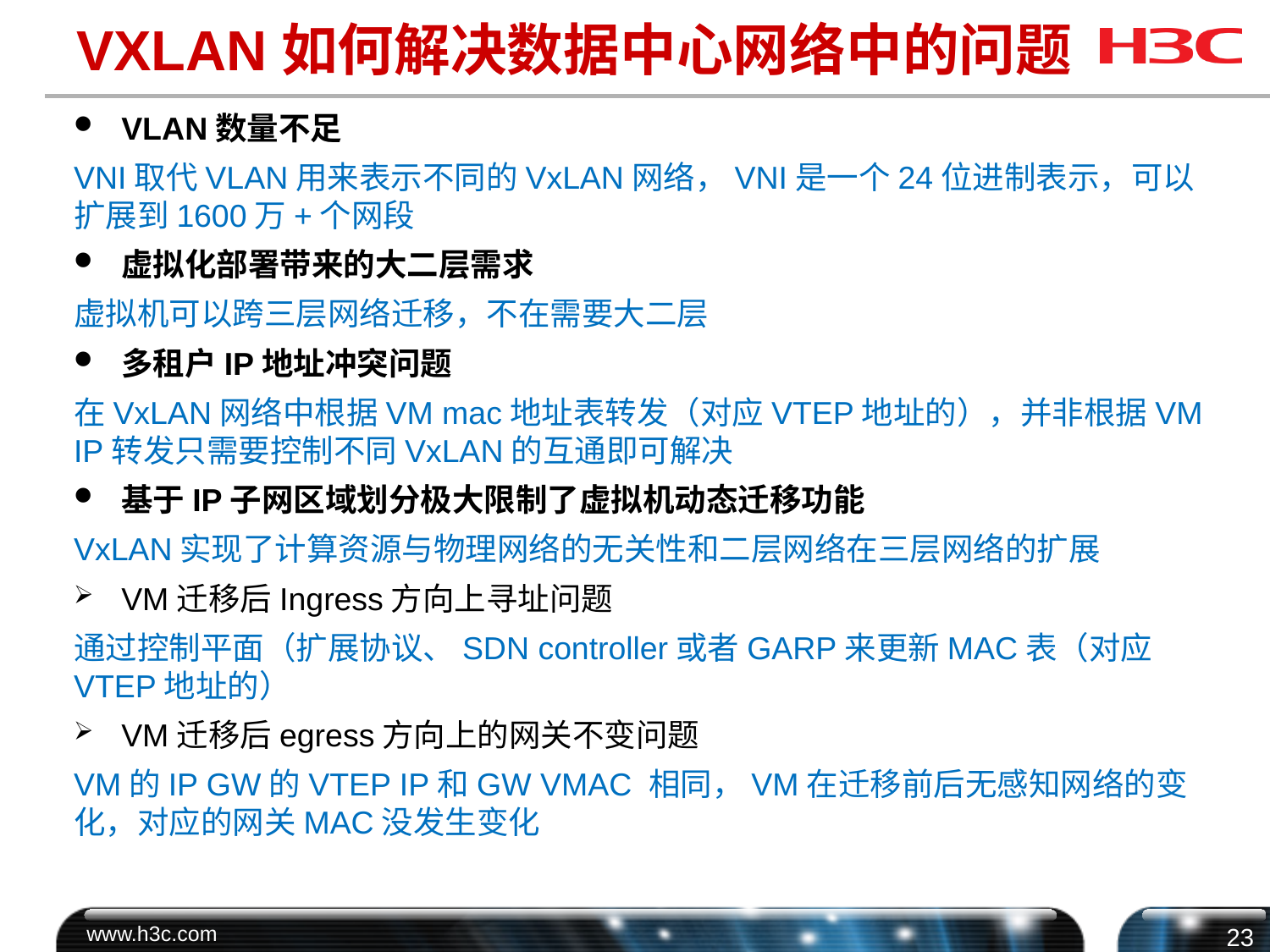

# VXLAN如何解决数据中心网络中的问题
VLAN数量不足
VNI取代VLAN用来表示不同的VxLAN网络，VNI是一个24位进制表示，可以扩展到1600万+个网段
虚拟化部署带来的大二层需求
虚拟机可以跨三层网络迁移，不在需要大二层
多租户IP地址冲突问题
在VxLAN网络中根据VM mac地址表转发（对应VTEP地址的），并非根据VM IP转发只需要控制不同VxLAN的互通即可解决
基于IP子网区域划分极大限制了虚拟机动态迁移功能
VxLAN实现了计算资源与物理网络的无关性和二层网络在三层网络的扩展
VM迁移后Ingress方向上寻址问题
通过控制平面（扩展协议、SDN controller或者GARP来更新MAC表（对应VTEP地址的）
VM迁移后egress方向上的网关不变问题
VM的IP GW的VTEP IP和GW VMAC 相同，VM在迁移前后无感知网络的变化，对应的网关MAC没发生变化